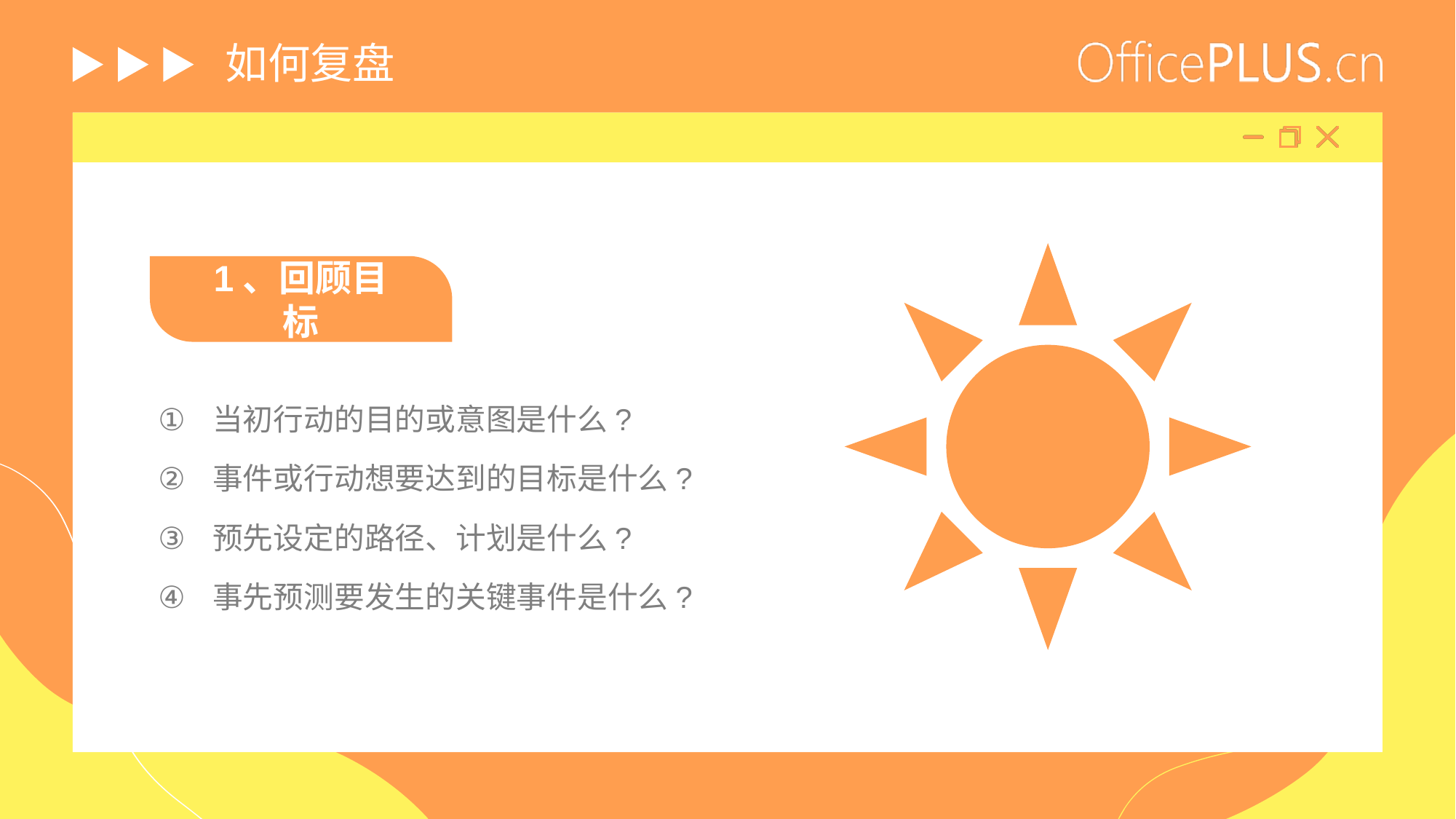

# 如何复盘

1、回顾目标
当初行动的目的或意图是什么?
事件或行动想要达到的目标是什么?
预先设定的路径、计划是什么?
事先预测要发生的关键事件是什么?